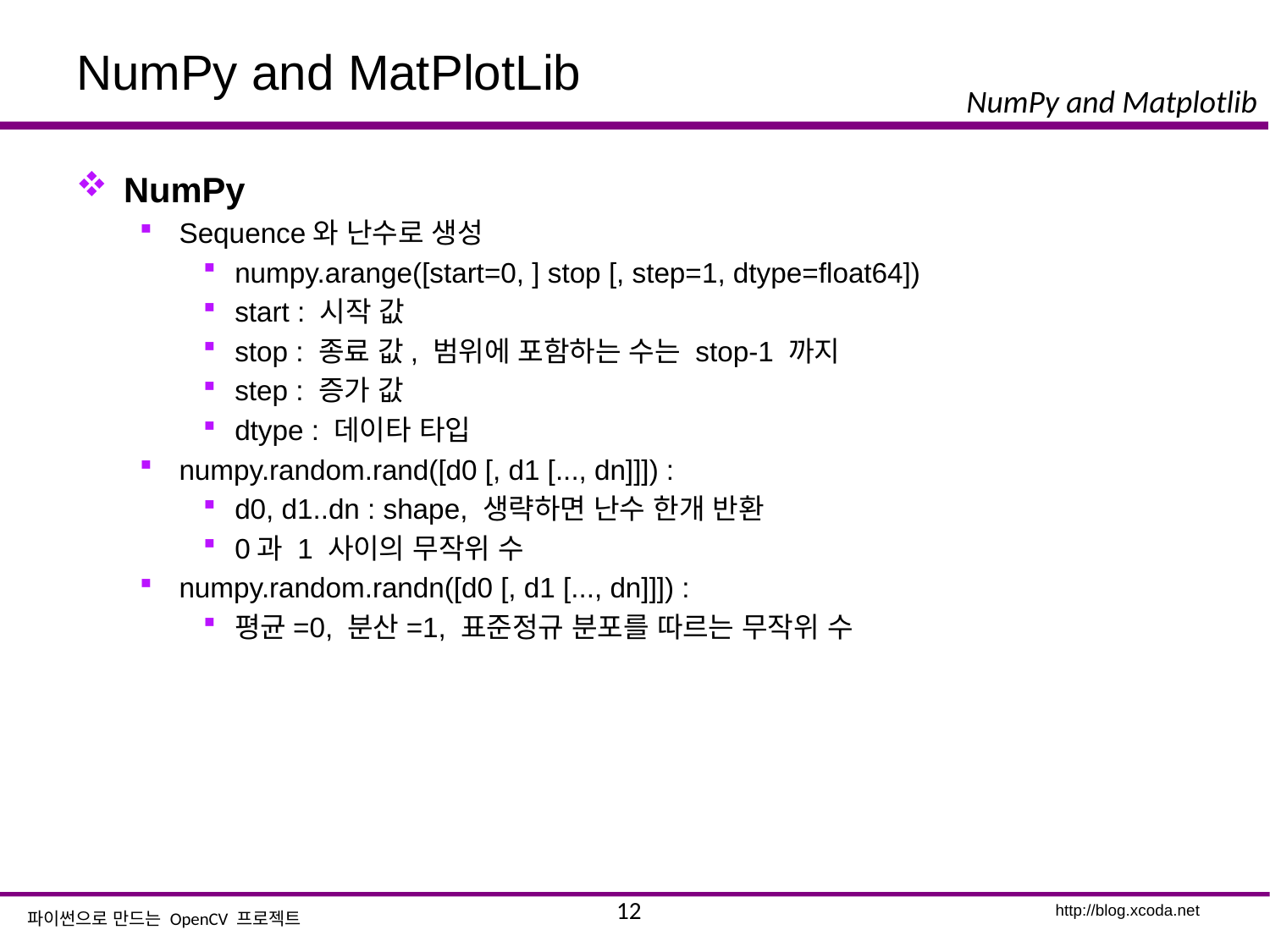

# NumPy and MatPlotLib
NumPy
Sequence와 난수로 생성
numpy.arange([start=0, ] stop [, step=1, dtype=float64])
start : 시작 값
stop : 종료 값, 범위에 포함하는 수는 stop-1 까지
step : 증가 값
dtype : 데이타 타입
numpy.random.rand([d0 [, d1 [..., dn]]]) :
d0, d1..dn : shape, 생략하면 난수 한개 반환
0과 1 사이의 무작위 수
numpy.random.randn([d0 [, d1 [..., dn]]]) :
평균=0, 분산=1, 표준정규 분포를 따르는 무작위 수